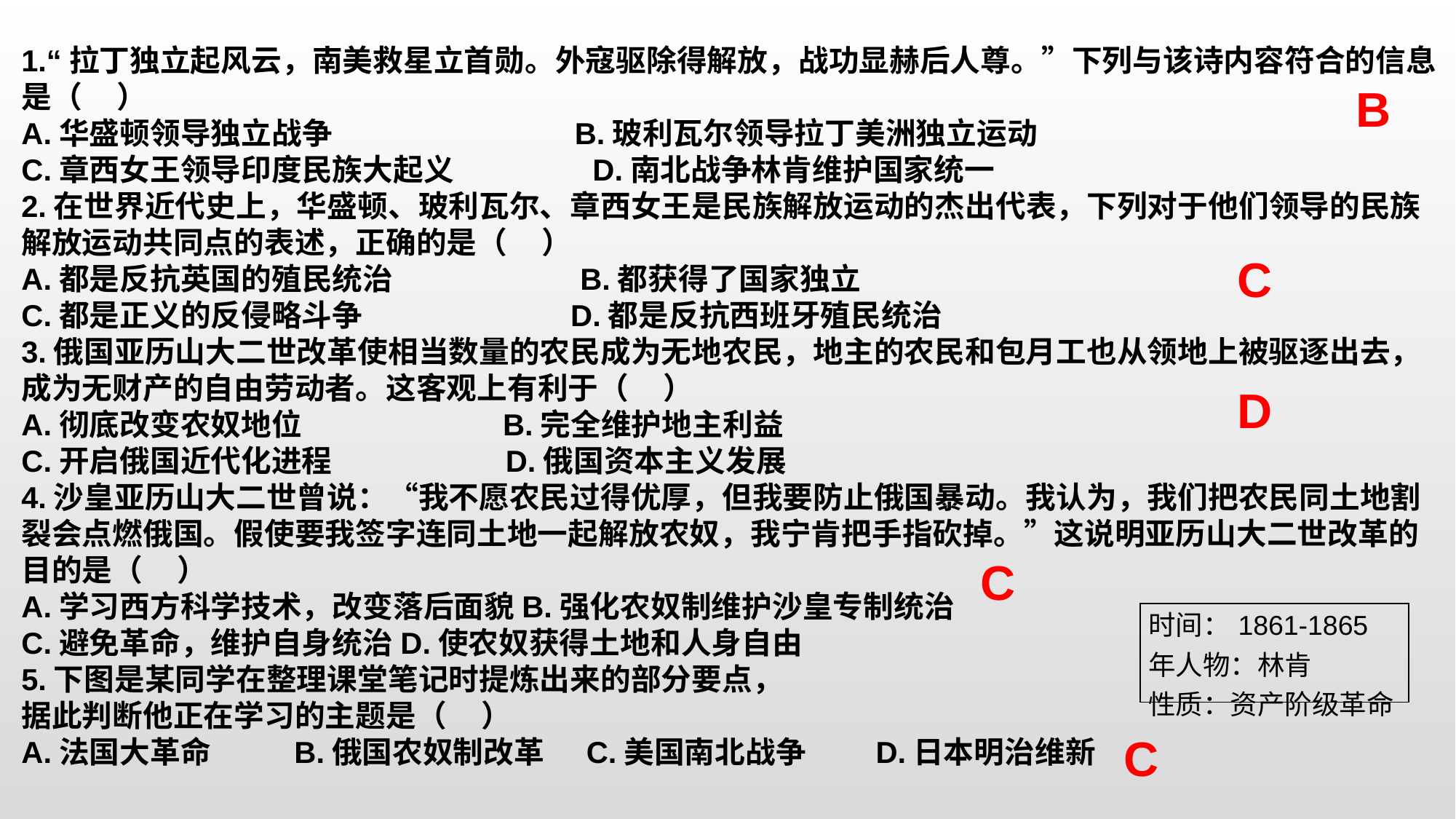

1.“拉丁独立起风云，南美救星立首勋。外寇驱除得解放，战功显赫后人尊。”下列与该诗内容符合的信息是（     ）
A.华盛顿领导独立战争                                  B.玻利瓦尔领导拉丁美洲独立运动
C.章西女王领导印度民族大起义                   D.南北战争林肯维护国家统一
2.在世界近代史上，华盛顿、玻利瓦尔、章西女王是民族解放运动的杰出代表，下列对于他们领导的民族解放运动共同点的表述，正确的是（     ）
A.都是反抗英国的殖民统治                          B.都获得了国家独立
C.都是正义的反侵略斗争                             D.都是反抗西班牙殖民统治
3.俄国亚历山大二世改革使相当数量的农民成为无地农民，地主的农民和包月工也从领地上被驱逐出去，成为无财产的自由劳动者。这客观上有利于（     ）
A.彻底改变农奴地位                            B.完全维护地主利益
C.开启俄国近代化进程                        D.俄国资本主义发展
4.沙皇亚历山大二世曾说：“我不愿农民过得优厚，但我要防止俄国暴动。我认为，我们把农民同土地割裂会点燃俄国。假使要我签字连同土地一起解放农奴，我宁肯把手指砍掉。”这说明亚历山大二世改革的目的是（     ）
A.学习西方科学技术，改变落后面貌B.强化农奴制维护沙皇专制统治
C.避免革命，维护自身统治D.使农奴获得土地和人身自由
5.下图是某同学在整理课堂笔记时提炼出来的部分要点，
据此判断他正在学习的主题是（     ）
A.法国大革命           B.俄国农奴制改革     C.美国南北战争         D.日本明治维新
B
C
D
C
| 时间：1861-1865年人物：林肯 性质：资产阶级革命 |
| --- |
C